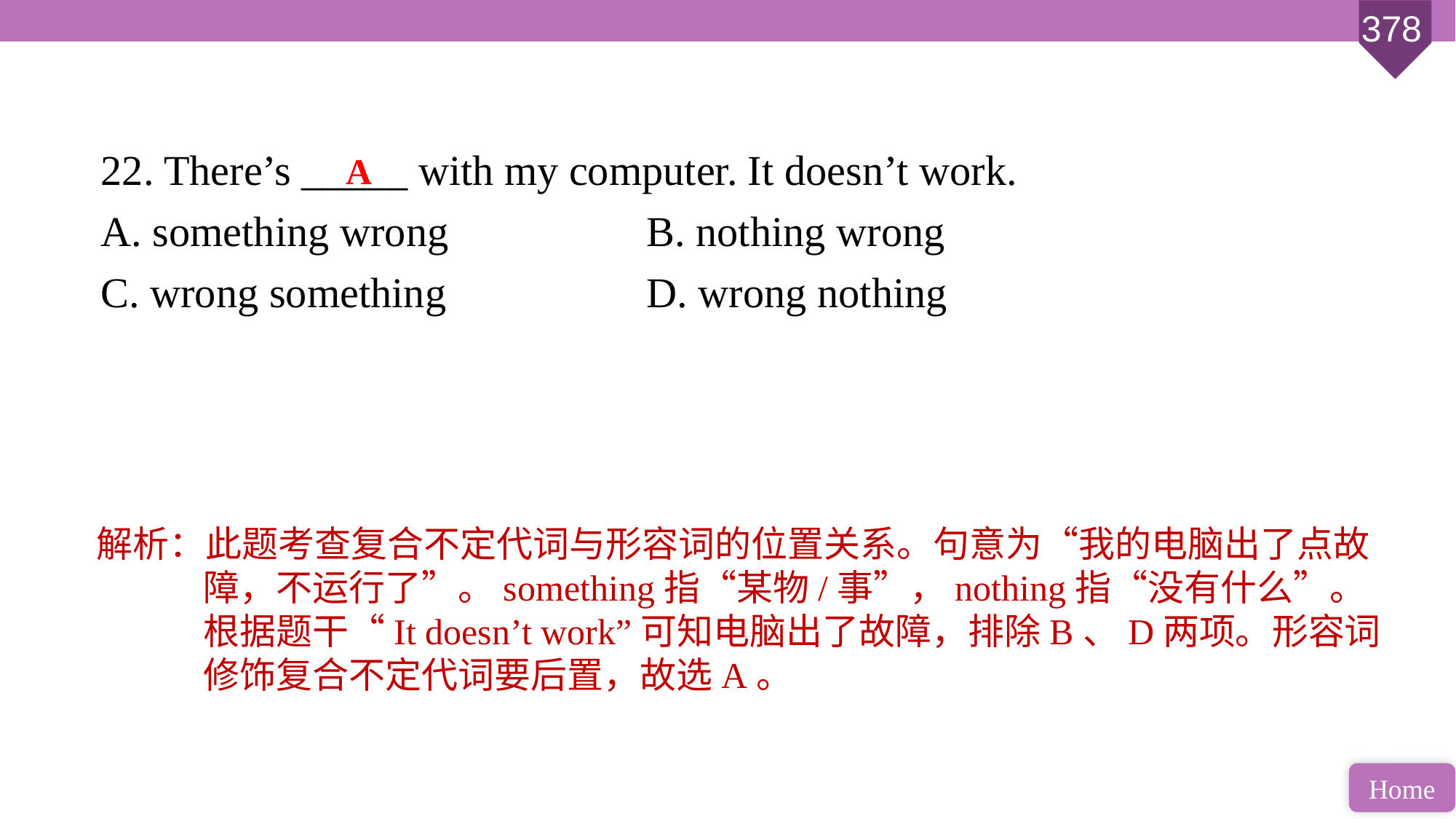

22. There’s _____ with my computer. It doesn’t work.
A. something wrong 		B. nothing wrong
C. wrong something 		D. wrong nothing
A
解析：此题考查复合不定代词与形容词的位置关系。句意为“我的电脑出了点故障，不运行了”。something指“某物/事”，nothing指“没有什么”。根据题干“It doesn’t work”可知电脑出了故障，排除B、D两项。形容词修饰复合不定代词要后置，故选A。